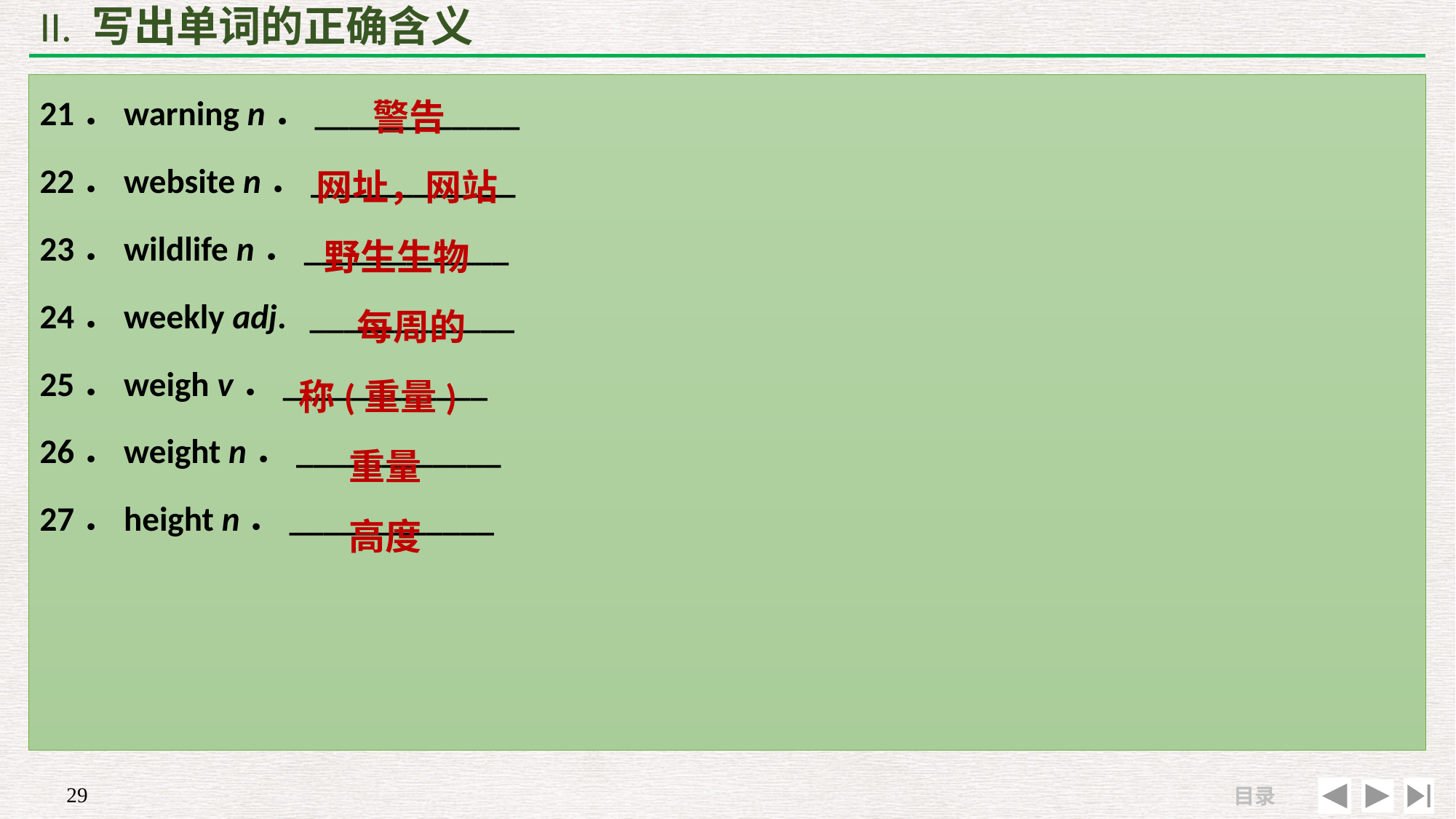

# II. 写出单词的正确含义
        警告
 网址，网站
  野生生物
      每周的
称(重量)
     重量
     高度
21．warning n．____________
22．website n．____________
23．wildlife n．____________
24．weekly adj.   ____________
25．weigh v．____________
26．weight n．____________
27．height n．____________